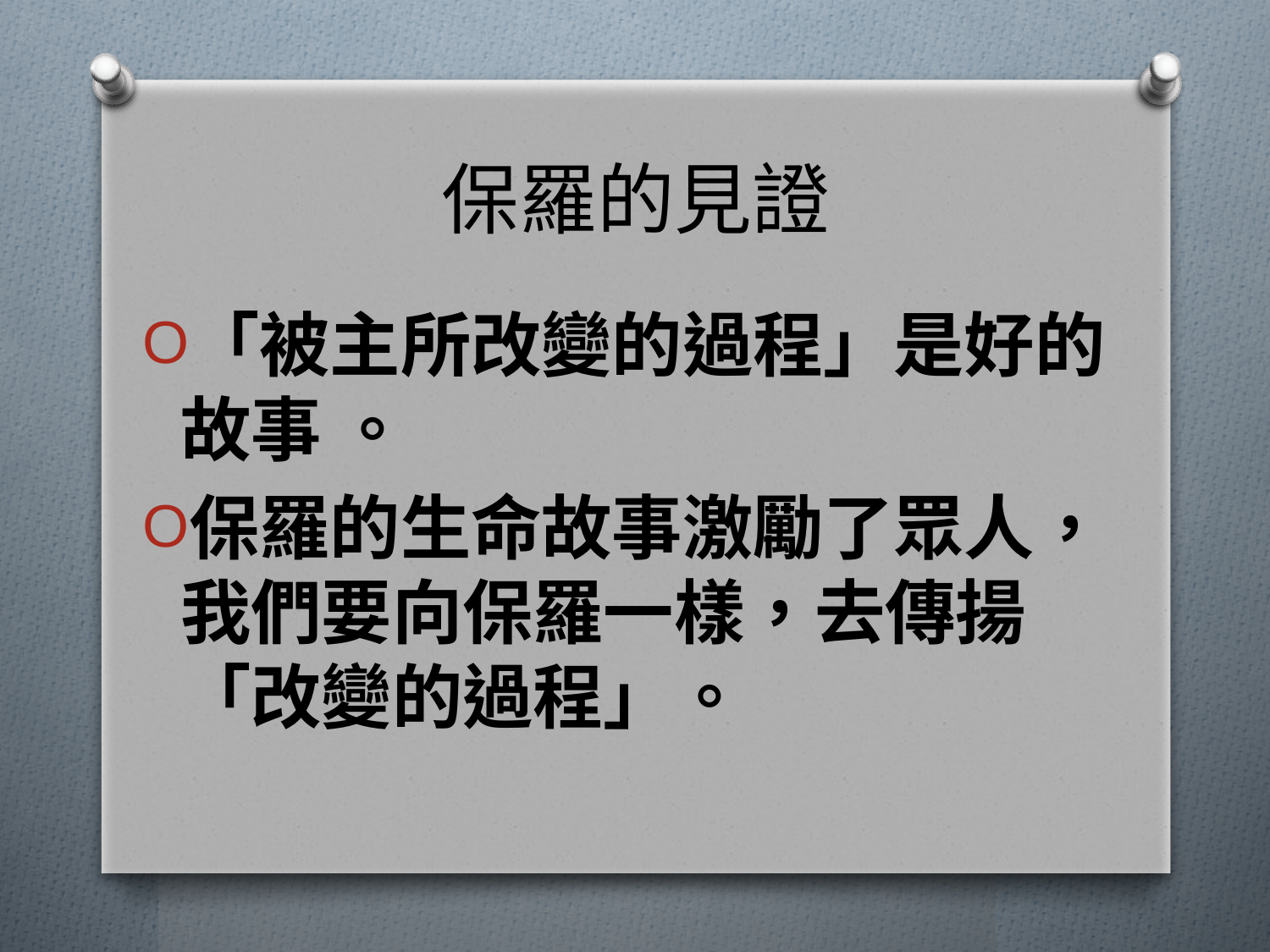

# 保羅的見證
「被主所改變的過程」是好的故事 。
保羅的生命故事激勵了眾人，我們要向保羅一樣，去傳揚「改變的過程」。